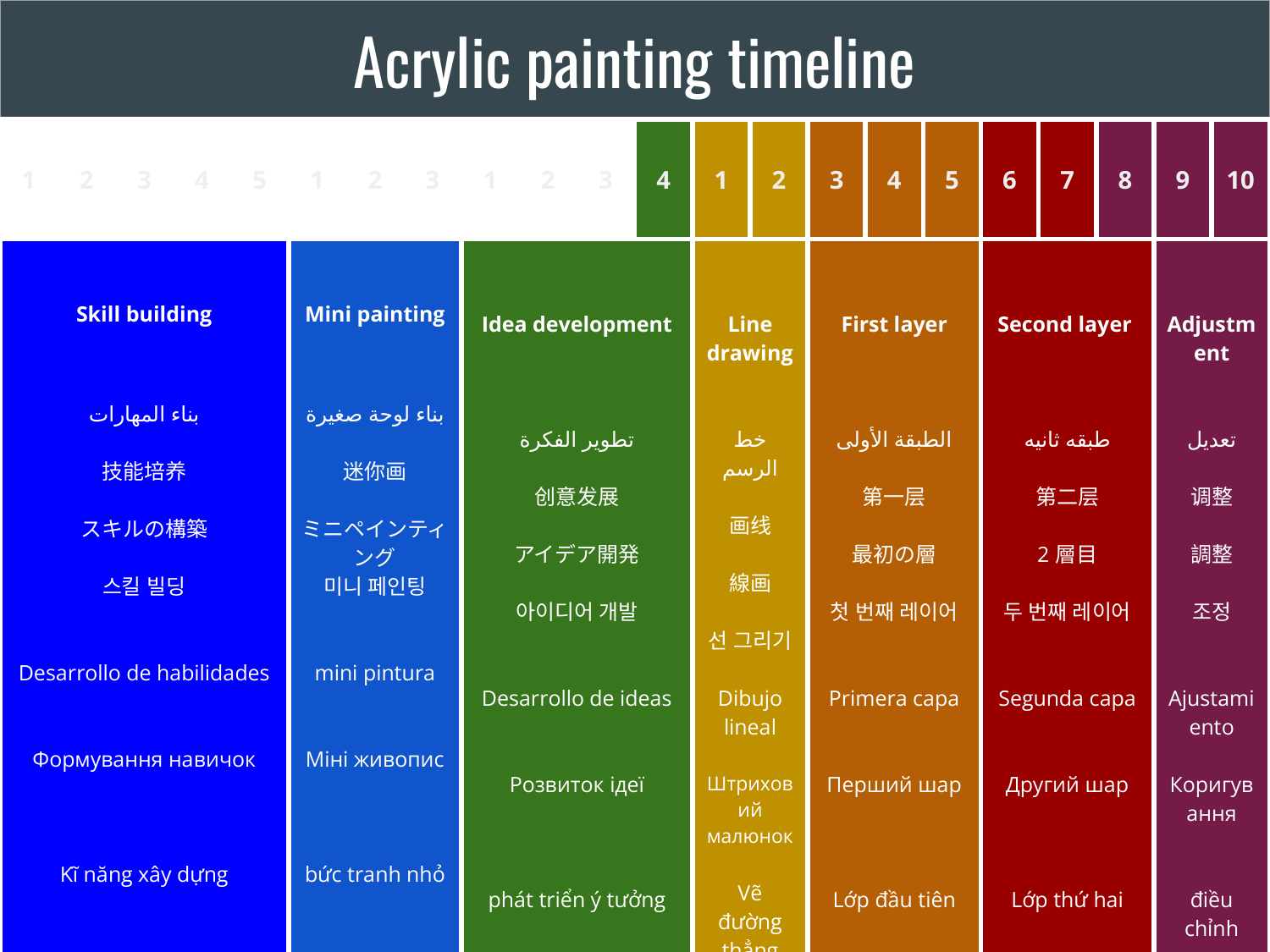

| Acrylic painting timeline |  |  |  |  |  |  |  |  |  |  |  |  |  |  |  |  |  |  |  |  |  |
| --- | --- | --- | --- | --- | --- | --- | --- | --- | --- | --- | --- | --- | --- | --- | --- | --- | --- | --- | --- | --- | --- |
| 1 | 2 | 3 | 4 | 5 | 1 | 2 | 3 | 1 | 2 | 3 | 4 | 1 | 2 | 3 | 4 | 5 | 6 | 7 | 8 | 9 | 10 |
| Skill building بناء المهارات 技能培养 スキルの構築 스킬 빌딩 Desarrollo de habilidades Формування навичок Kĩ năng xây dựng |  |  |  |  | Mini painting بناء لوحة صغيرة 迷你画 ミニペインティング 미니 페인팅 mini pintura Міні живопис bức tranh nhỏ |  |  | Idea development تطوير الفكرة 创意发展 アイデア開発 아이디어 개발 Desarrollo de ideas Розвиток ідеї phát triển ý tưởng |  |  |  | Line drawing خط الرسم 画线 線画 선 그리기 Dibujo lineal Штриховий малюнок Vẽ đường thẳng |  | First layer الطبقة الأولى 第一层 最初の層 첫 번째 레이어 Primera capa Перший шар Lớp đầu tiên |  |  | Second layer طبقه ثانيه 第二层 2層目 두 번째 레이어 Segunda capa Другий шар Lớp thứ hai |  |  | Adjustment تعديل 调整 調整 조정 Ajustamiento Коригування điều chỉnh |  |